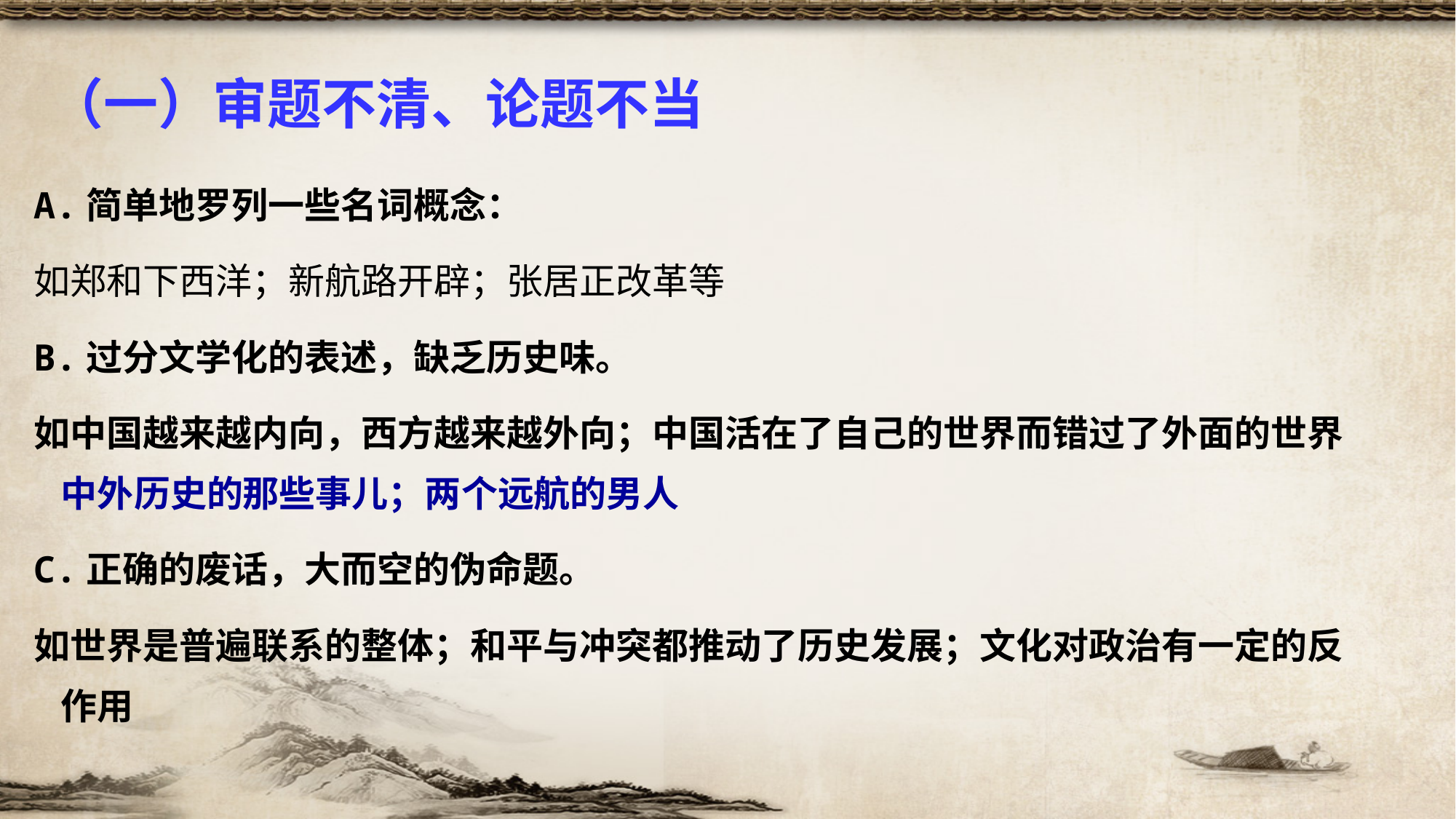

（一）审题不清、论题不当
A.简单地罗列一些名词概念：
如郑和下西洋；新航路开辟；张居正改革等
B.过分文学化的表述，缺乏历史味。
如中国越来越内向，西方越来越外向；中国活在了自己的世界而错过了外面的世界中外历史的那些事儿；两个远航的男人
C.正确的废话，大而空的伪命题。
如世界是普遍联系的整体；和平与冲突都推动了历史发展；文化对政治有一定的反作用